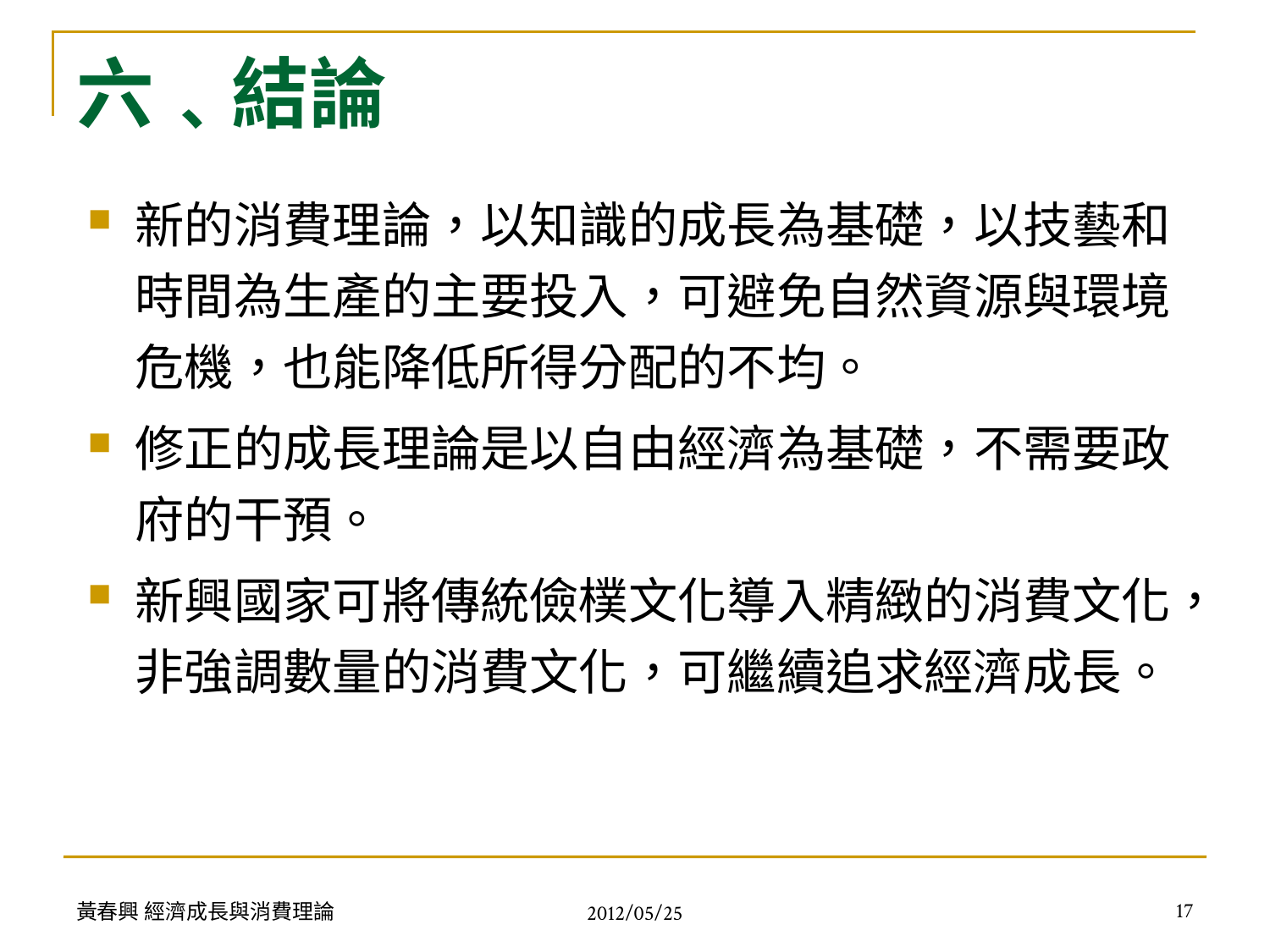

# 六﹑結論
新的消費理論，以知識的成長為基礎，以技藝和時間為生產的主要投入，可避免自然資源與環境危機，也能降低所得分配的不均。
修正的成長理論是以自由經濟為基礎，不需要政府的干預。
新興國家可將傳統儉樸文化導入精緻的消費文化，非強調數量的消費文化，可繼續追求經濟成長。
黃春興 經濟成長與消費理論
17
2012/05/25